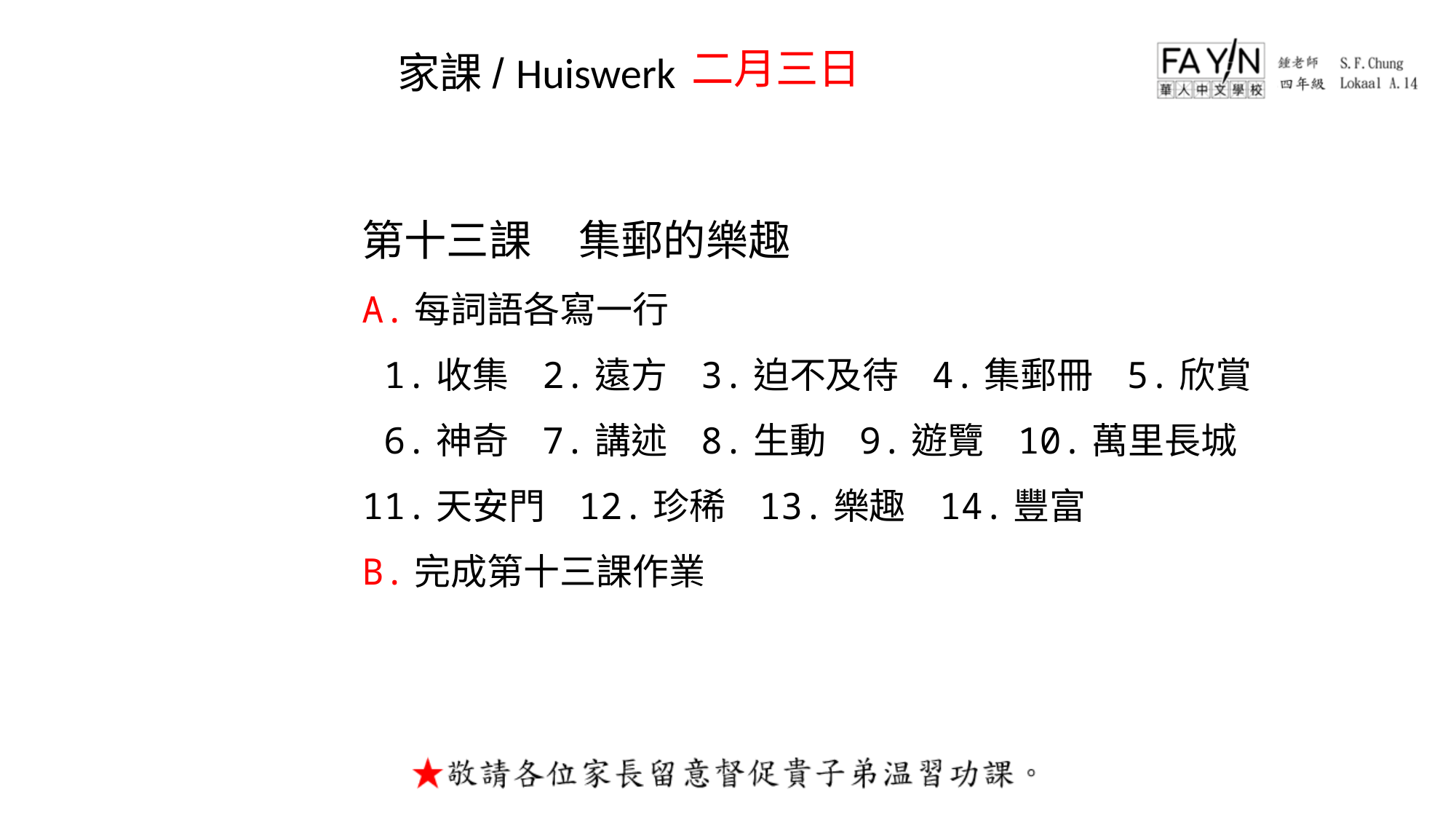

二月三日
第十三課     集郵的樂趣
A.每詞語各寫一行
 1.收集   2.遠方   3.迫不及待   4.集郵冊   5.欣賞
 6.神奇   7.講述   8.生動   9.遊覽   10.萬里長城
11.天安門   12.珍稀   13.樂趣   14.豐富
B.完成第十三課作業